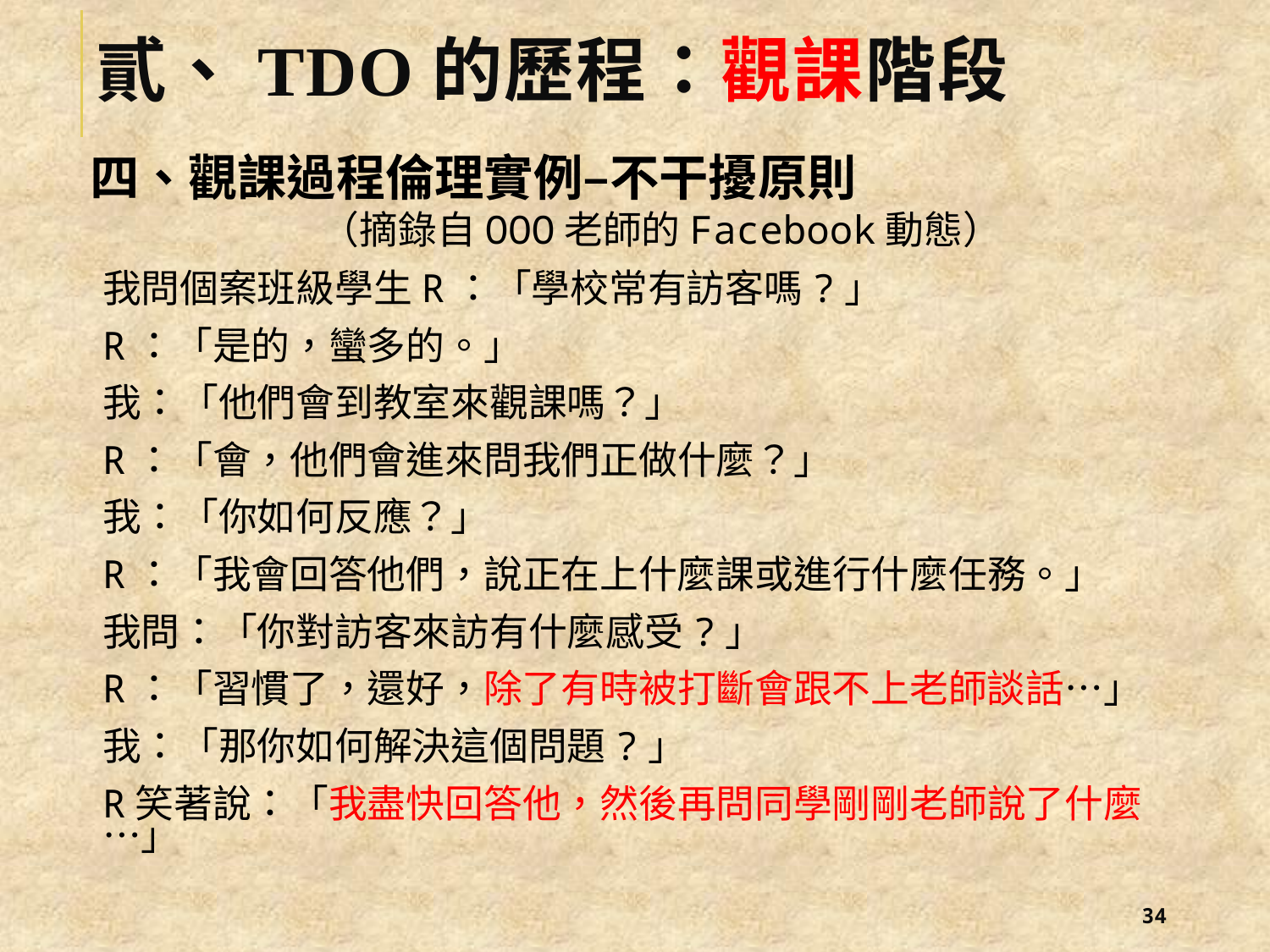

# 貳、TDO的歷程：觀課階段
四、觀課過程倫理實例–不干擾原則
                          （摘錄自OOO老師的Facebook動態）
我問個案班級學生R：「學校常有訪客嗎?」
R：「是的，蠻多的。」
我：「他們會到教室來觀課嗎？」
R：「會，他們會進來問我們正做什麼？」
我：「你如何反應？」
R：「我會回答他們，說正在上什麼課或進行什麼任務。」
我問：「你對訪客來訪有什麼感受?」
R：「習慣了，還好，除了有時被打斷會跟不上老師談話…」
我：「那你如何解決這個問題?」
R笑著說：「我盡快回答他，然後再問同學剛剛老師說了什麼…」
34